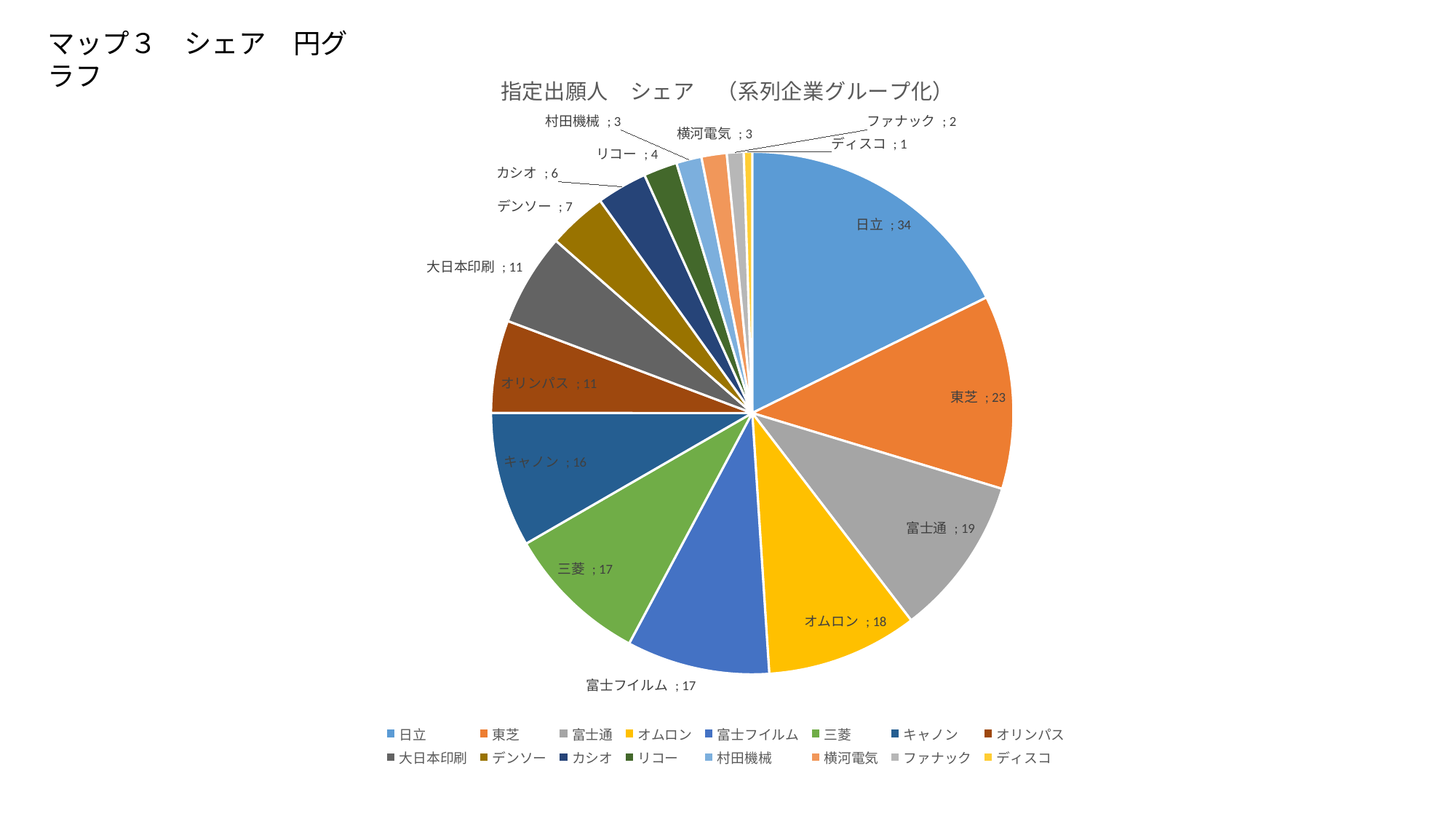

マップ３　シェア　円グラフ

### Chart: 指定出願人　シェア　（系列企業グループ化）

| Category | 総計 |
|---|---|
| 日立  | 34.0 |
| 東芝  | 23.0 |
| 富士通  | 19.0 |
| オムロン  | 18.0 |
| 富士フイルム  | 17.0 |
| 三菱  | 17.0 |
| キャノン  | 16.0 |
| オリンパス  | 11.0 |
| 大日本印刷  | 11.0 |
| デンソー  | 7.0 |
| カシオ  | 6.0 |
| リコー  | 4.0 |
| 村田機械  | 3.0 |
| 横河電気  | 3.0 |
| ファナック  | 2.0 |
| ディスコ  | 1.0 |